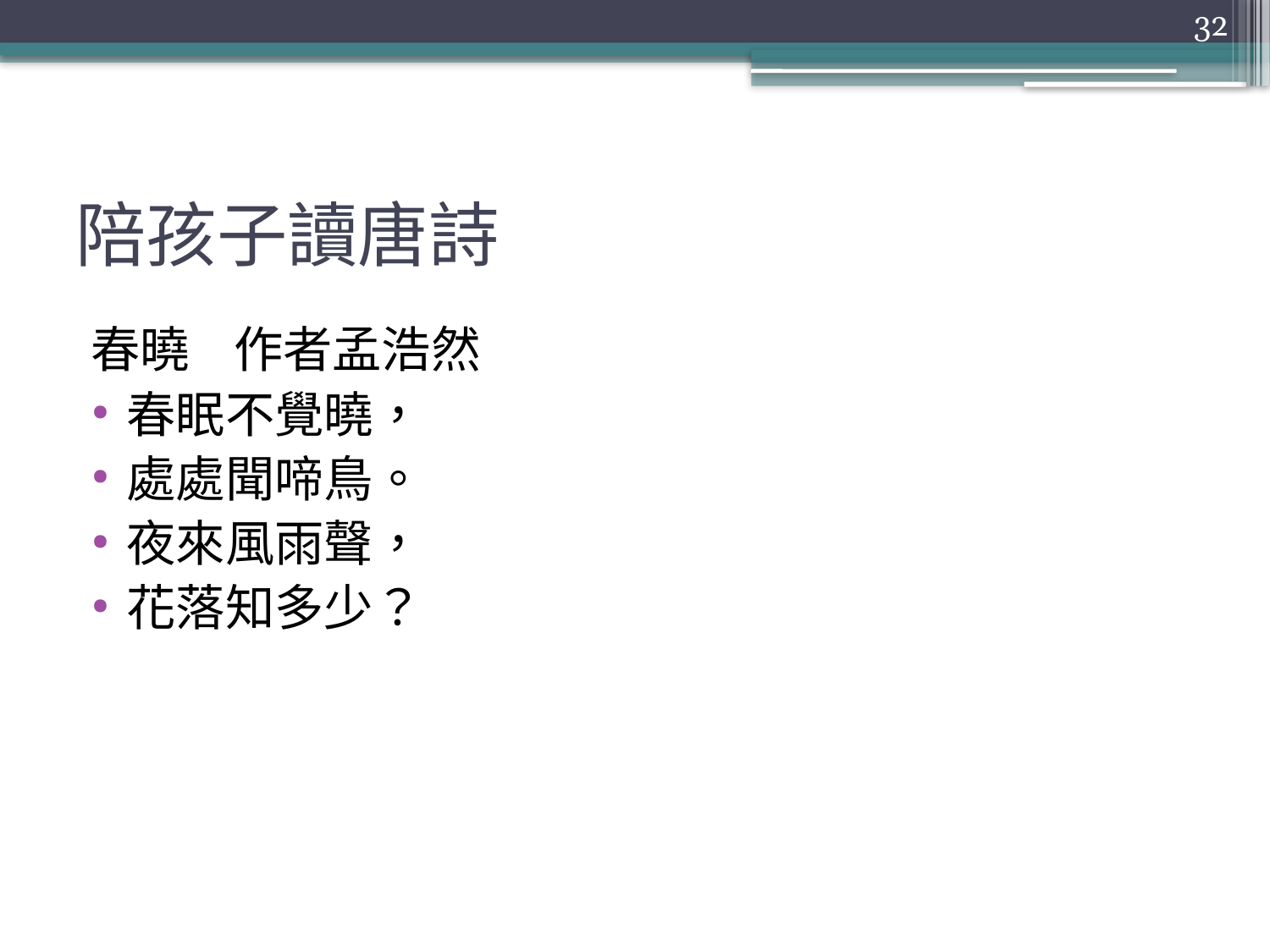

32

# 陪孩子讀唐詩
春曉    作者孟浩然
春眠不覺曉，
處處聞啼鳥。
夜來風雨聲，
花落知多少？